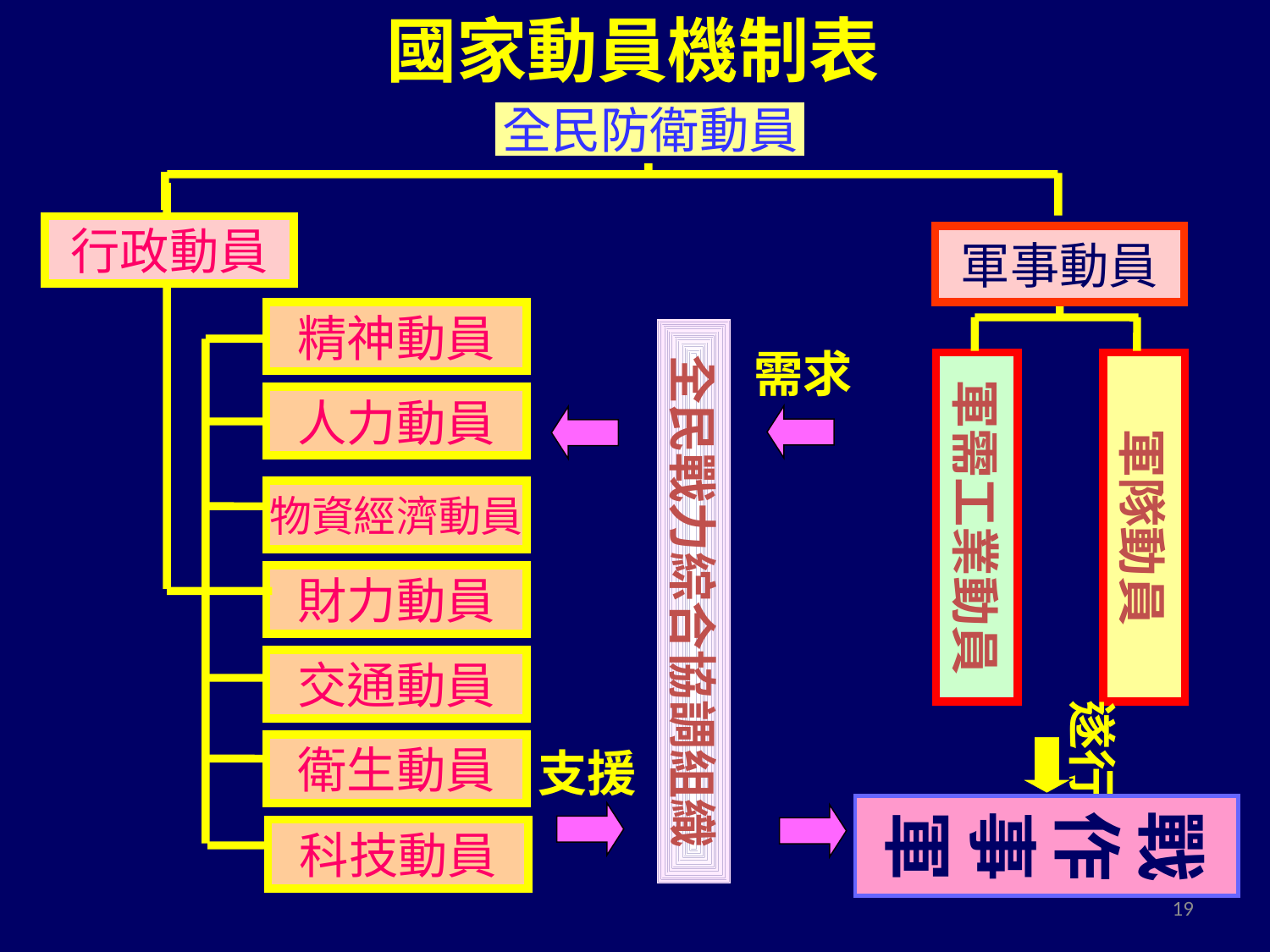

國家動員機制表
全民防衛動員

精神動員

人力動員

物資經濟動員

財力動員

交通動員

衛生動員

科技動員

行政動員
軍事動員

全民戰力綜合協調組織
需求

軍需工業動員
軍隊動員
遂行

戰
作
事
軍
支援

19